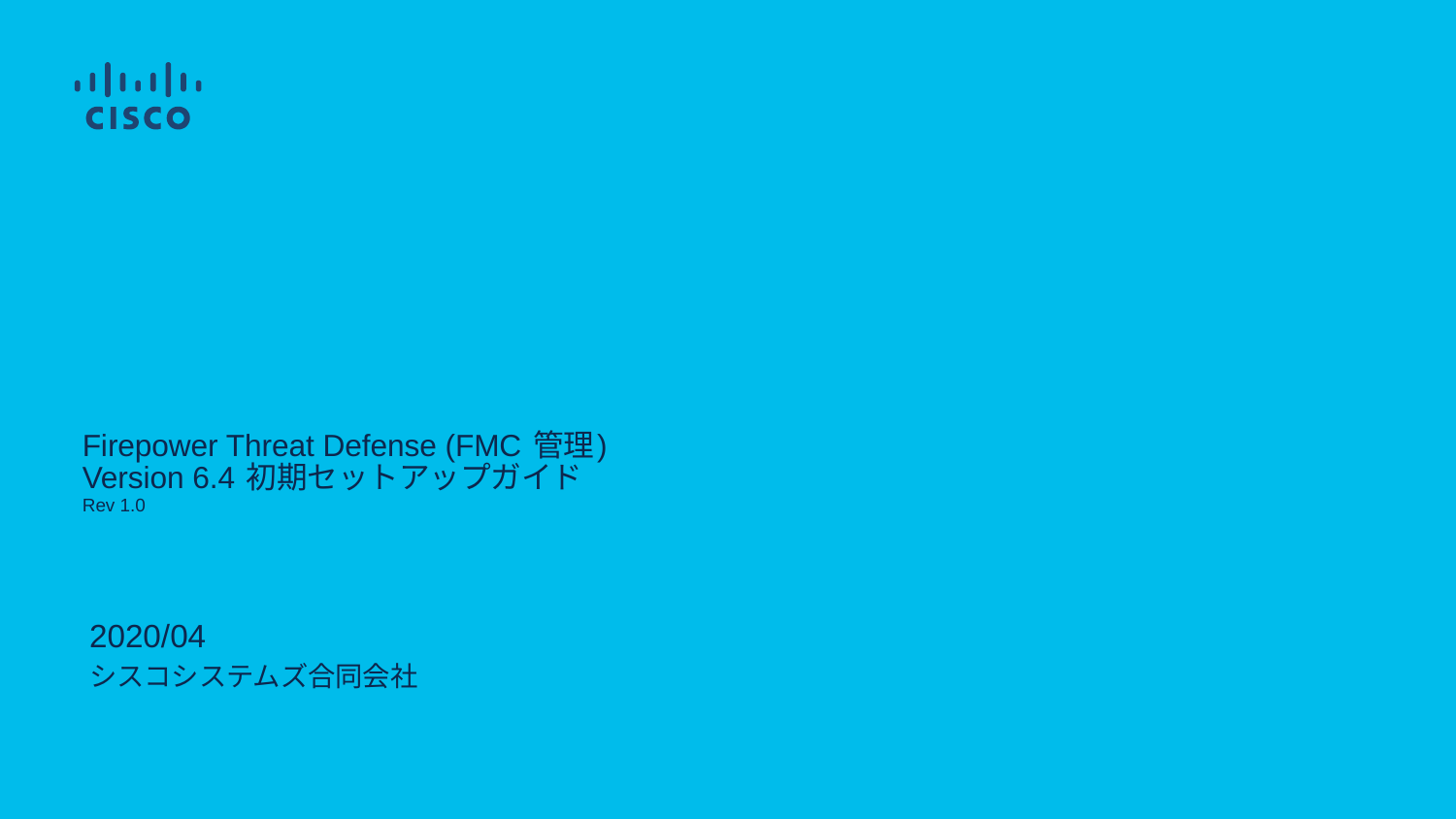

# Firepower Threat Defense (FMC 管理) Version 6.4 初期セットアップガイド Rev 1.0
2020/04
シスコシステムズ合同会社